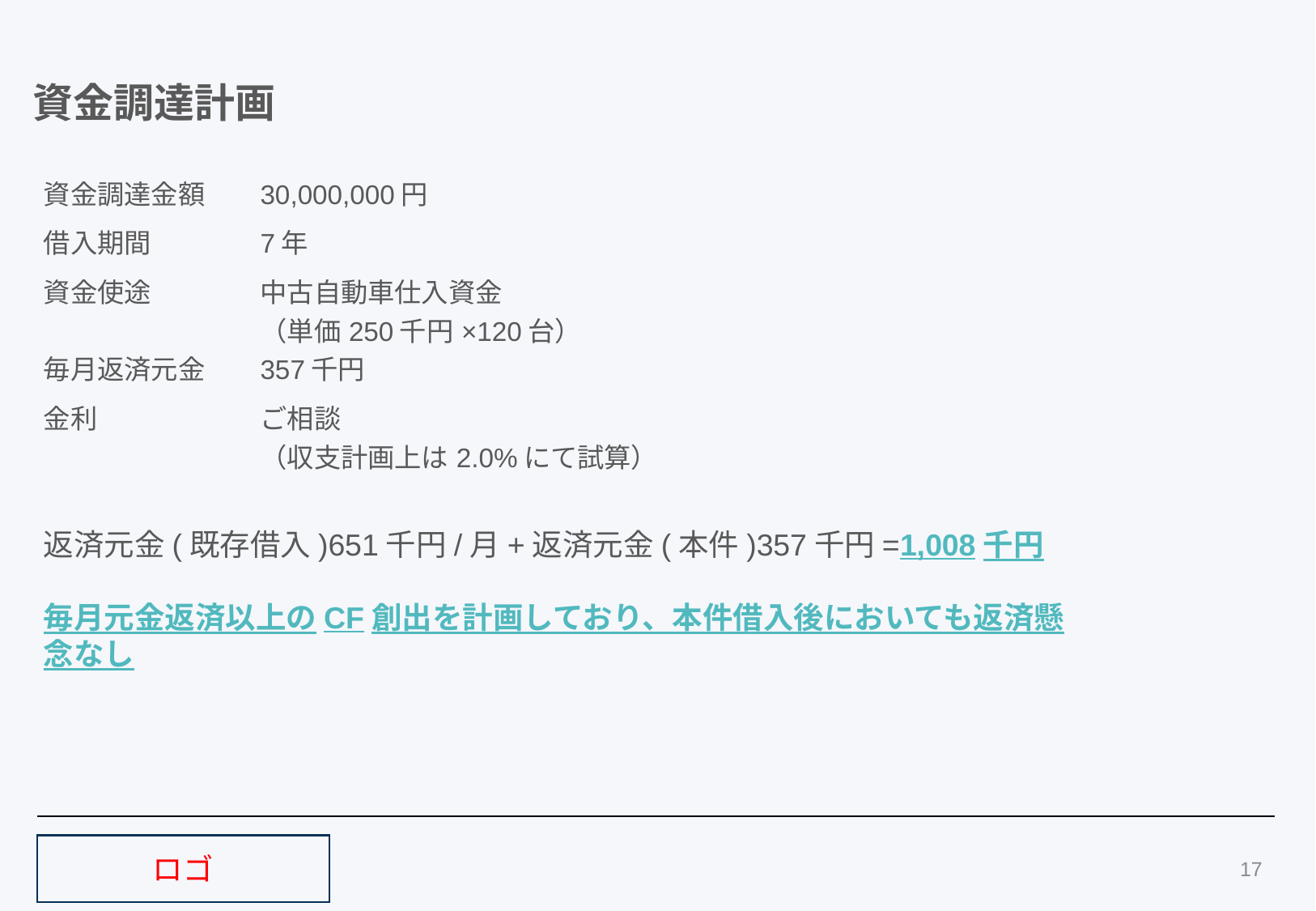

資金調達計画
| 資金調達金額 | 30,000,000円 |
| --- | --- |
| 借入期間 | 7年 |
| 資金使途 | 中古自動車仕入資金 （単価250千円×120台） |
| 毎月返済元金 | 357千円 |
| 金利 | ご相談 （収支計画上は2.0%にて試算） |
返済元金(既存借入)651千円/月+返済元金(本件)357千円=1,008千円

毎月元金返済以上のCF創出を計画しており、本件借入後においても返済懸念なし
17